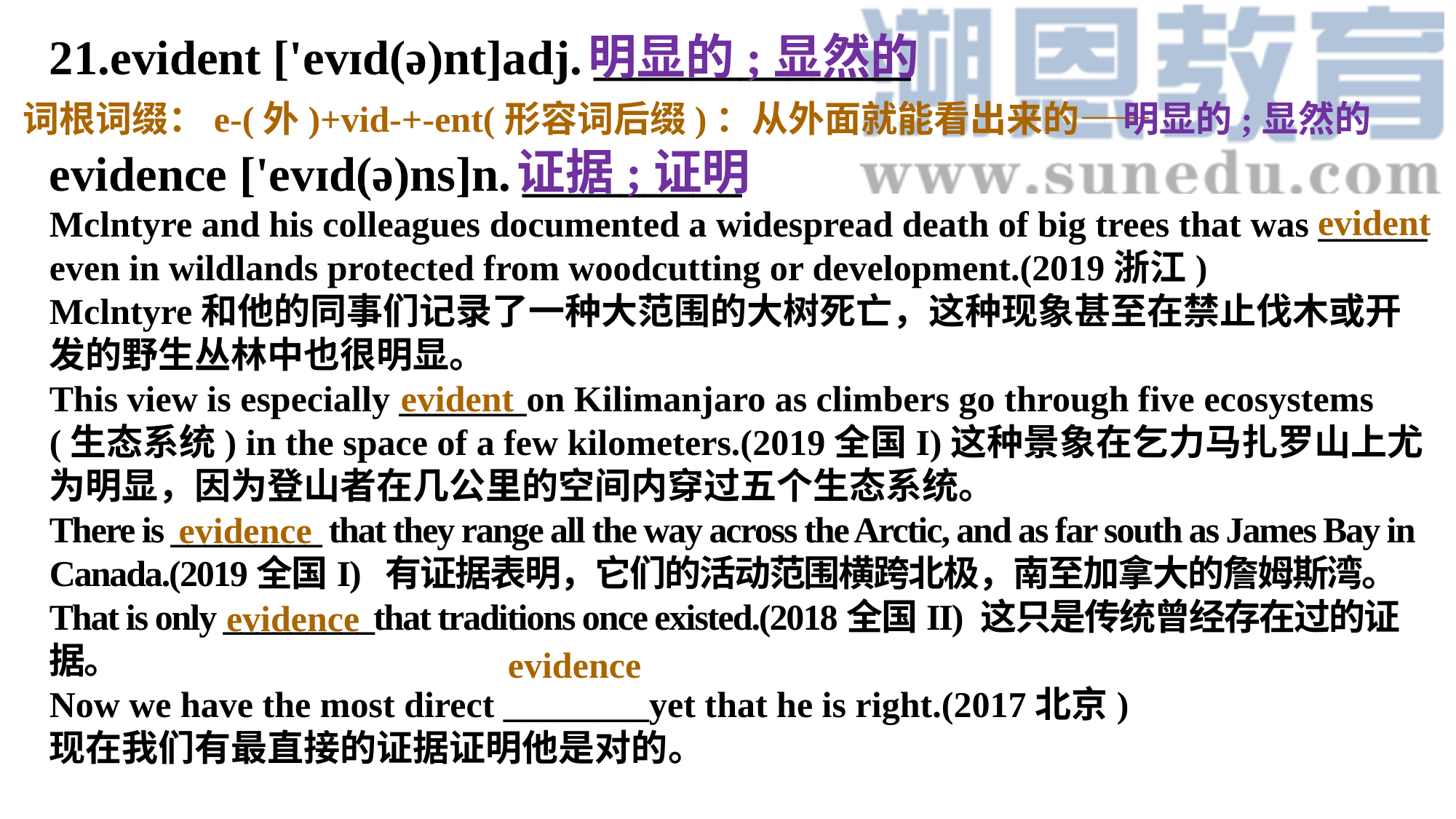

21.evident ['evɪd(ə)nt]adj. _____________

evidence ['evɪd(ə)ns]n. _________
Mclntyre and his colleagues documented a widespread death of big trees that was ______ even in wildlands protected from woodcutting or development.(2019浙江)
Mclntyre和他的同事们记录了一种大范围的大树死亡，这种现象甚至在禁止伐木或开发的野生丛林中也很明显。
This view is especially _______on Kilimanjaro as climbers go through five ecosystems (生态系统) in the space of a few kilometers.(2019全国I)这种景象在乞力马扎罗山上尤为明显，因为登山者在几公里的空间内穿过五个生态系统。
There is _________ that they range all the way across the Arctic, and as far south as James Bay in Canada.(2019全国I)  有证据表明，它们的活动范围横跨北极，南至加拿大的詹姆斯湾。
That is only _________that traditions once existed.(2018全国II) 这只是传统曾经存在过的证据。
Now we have the most direct ________yet that he is right.(2017北京)
现在我们有最直接的证据证明他是对的。
 明显的;显然的
词根词缀：e-(外)+vid-+-ent(形容词后缀)：从外面就能看出来的——
 明显的;显然的
证据;证明
evident
evident
evidence
evidence
evidence